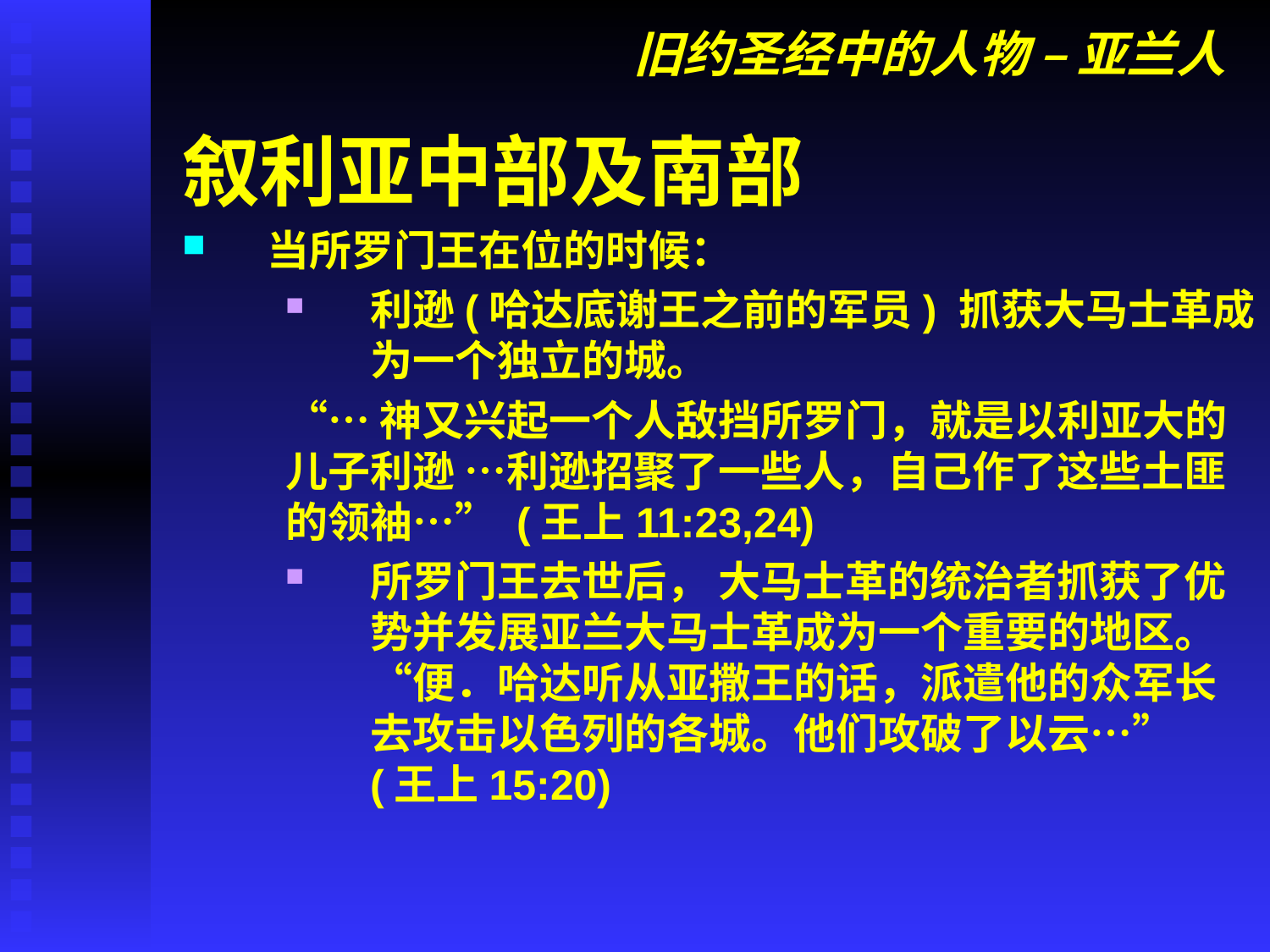

# 旧约圣经中的人物 – 亚兰人
叙利亚中部及南部
当所罗门王在位的时候：
利逊(哈达底谢王之前的军员) 抓获大马士革成为一个独立的城。
“…神又兴起一个人敌挡所罗门，就是以利亚大的儿子利逊 …利逊招聚了一些人，自己作了这些土匪的领袖…” (王上11:23,24)
所罗门王去世后， 大马士革的统治者抓获了优势并发展亚兰大马士革成为一个重要的地区。“便．哈达听从亚撒王的话，派遣他的众军长去攻击以色列的各城。他们攻破了以云…” (王上15:20)